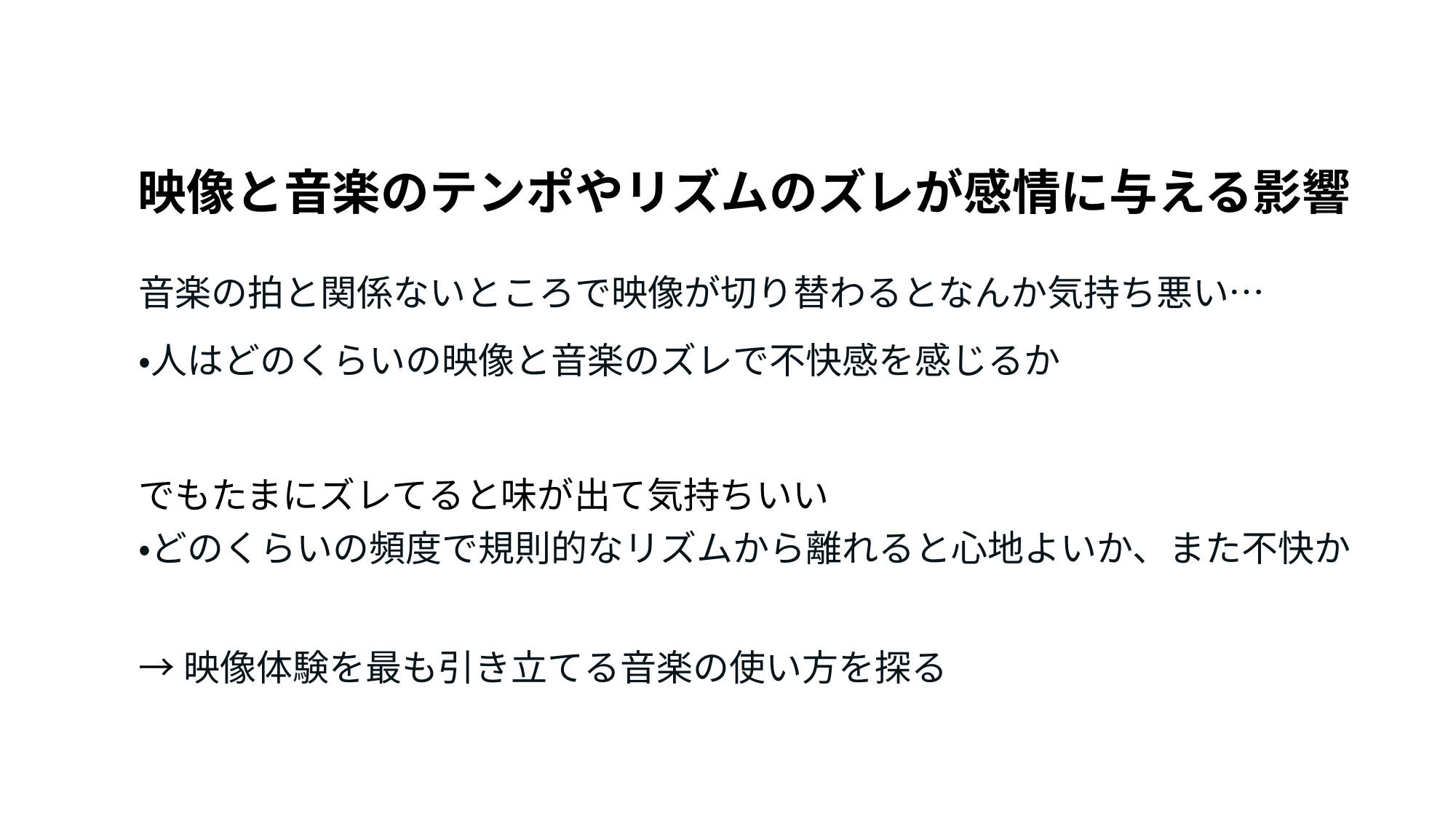

# 映像と音楽のテンポやリズムのズレが感情に与える影響
音楽の拍と関係ないところで映像が切り替わるとなんか気持ち悪い…
・人はどのくらいの映像と音楽のズレで不快感を感じるか

でもたまにズレてると味が出て気持ちいい
・どのくらいの頻度で規則的なリズムから離れると心地よいか、また不快か
→映像体験を最も引き立てる音楽の使い方を探る